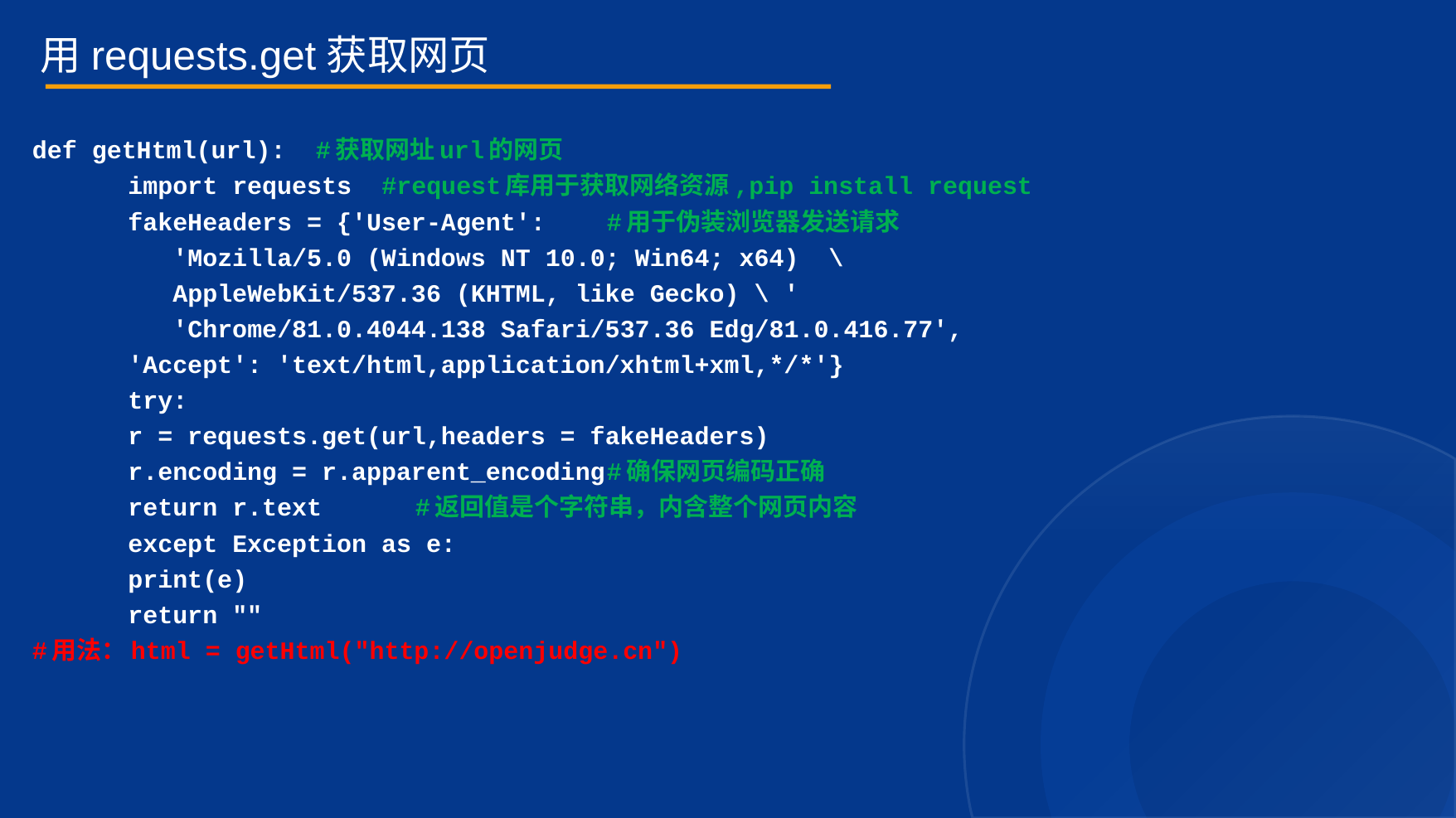

用requests.get获取网页

def getHtml(url):  #获取网址url的网页
	import requests  #request库用于获取网络资源,pip install request
	fakeHeaders = {'User-Agent':  	#用于伪装浏览器发送请求
		   'Mozilla/5.0 (Windows NT 10.0; Win64; x64)  \
		   AppleWebKit/537.36 (KHTML, like Gecko) \ '
		   'Chrome/81.0.4044.138 Safari/537.36 Edg/81.0.416.77',
		'Accept': 'text/html,application/xhtml+xml,*/*'}
	try:
		r = requests.get(url,headers = fakeHeaders)
		r.encoding = r.apparent_encoding	#确保网页编码正确
		return r.text	#返回值是个字符串，内含整个网页内容
	except Exception as e:
		print(e)
		return ""
#用法：html = getHtml("http://openjudge.cn")